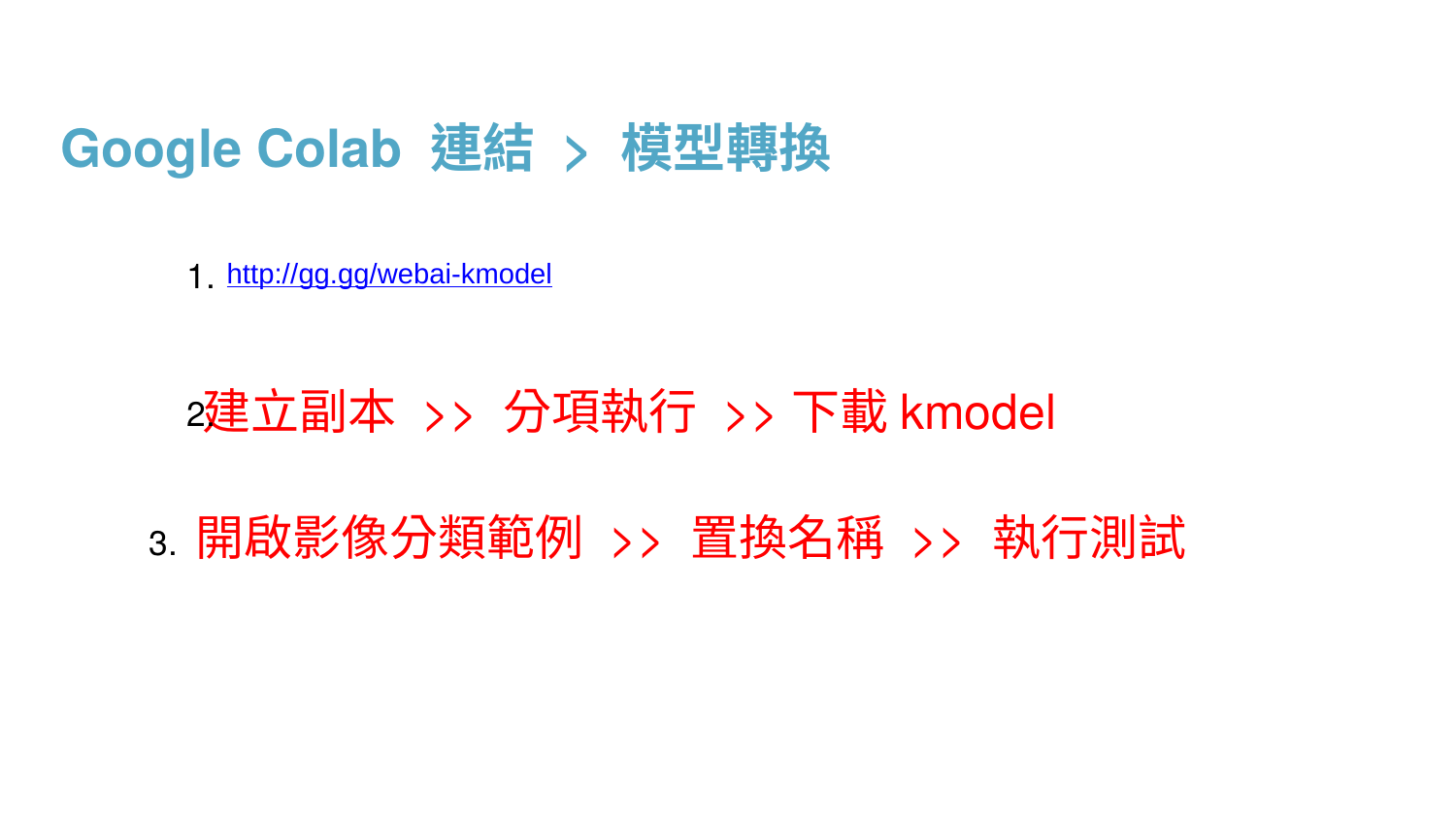

Google Colab 連結 > 模型轉換
1.
http://gg.gg/webai-kmodel

# 建立副本 >> 分項執行 >>下載kmodel
2.

3. 開啟影像分類範例 >> 置換名稱 >> 執行測試